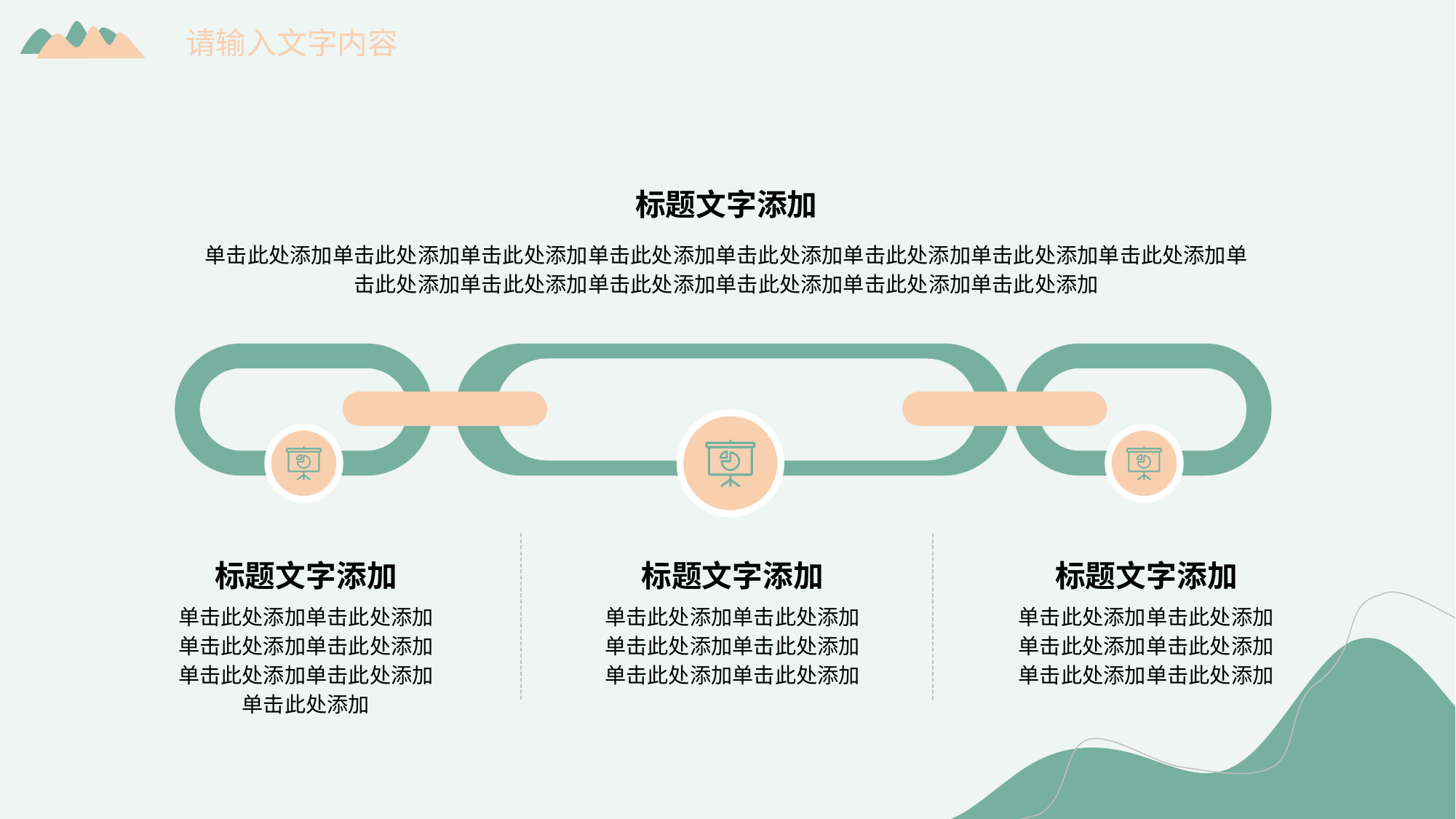

请输入文字内容

标题文字添加
单击此处添加单击此处添加单击此处添加单击此处添加单击此处添加单击此处添加单击此处添加单击此处添加单击此处添加单击此处添加单击此处添加单击此处添加单击此处添加单击此处添加

标题文字添加
标题文字添加
标题文字添加
单击此处添加单击此处添加单击此处添加单击此处添加单击此处添加单击此处添加单击此处添加
单击此处添加单击此处添加单击此处添加单击此处添加单击此处添加单击此处添加
单击此处添加单击此处添加单击此处添加单击此处添加单击此处添加单击此处添加